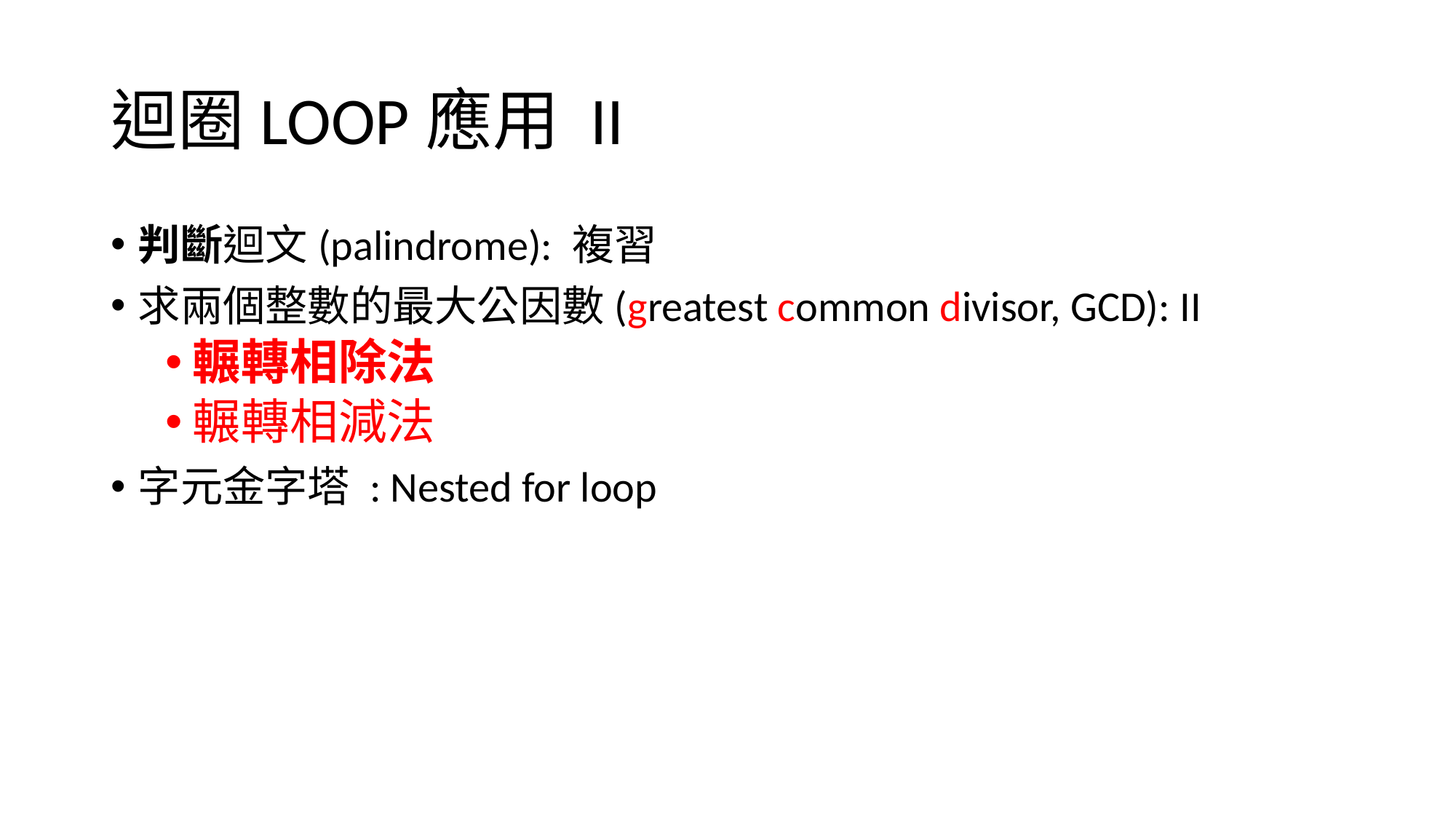

# 迴圈LOOP應用 II
判斷迴文(palindrome): 複習
求兩個整數的最大公因數(greatest common divisor, GCD): II
輾轉相除法
輾轉相減法
字元金字塔 : Nested for loop